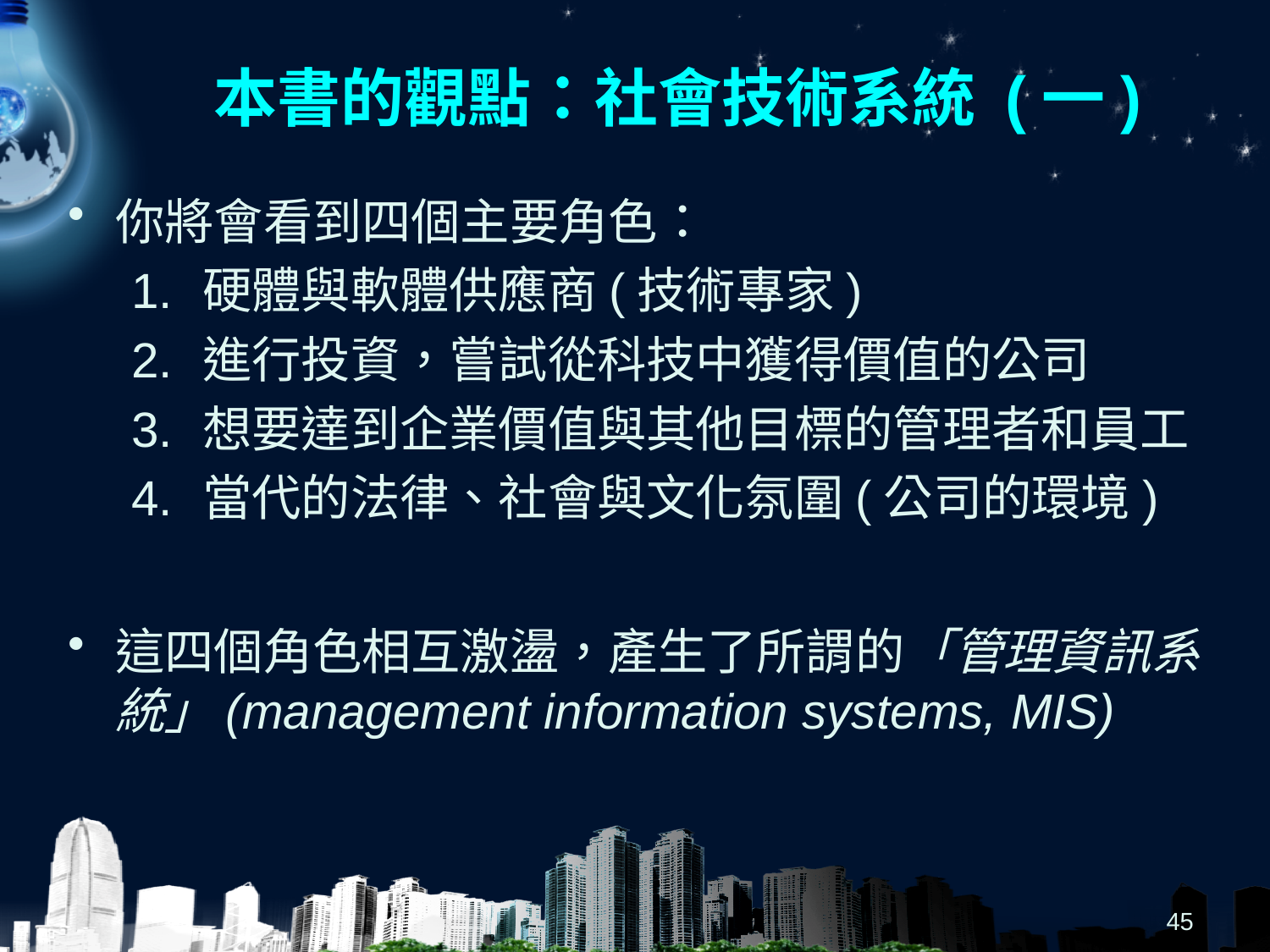

# 本書的觀點：社會技術系統 (一)
你將會看到四個主要角色：
硬體與軟體供應商(技術專家)
進行投資，嘗試從科技中獲得價值的公司
想要達到企業價值與其他目標的管理者和員工
當代的法律、社會與文化氛圍(公司的環境)

這四個角色相互激盪，產生了所謂的「管理資訊系統」(management information systems, MIS)
45